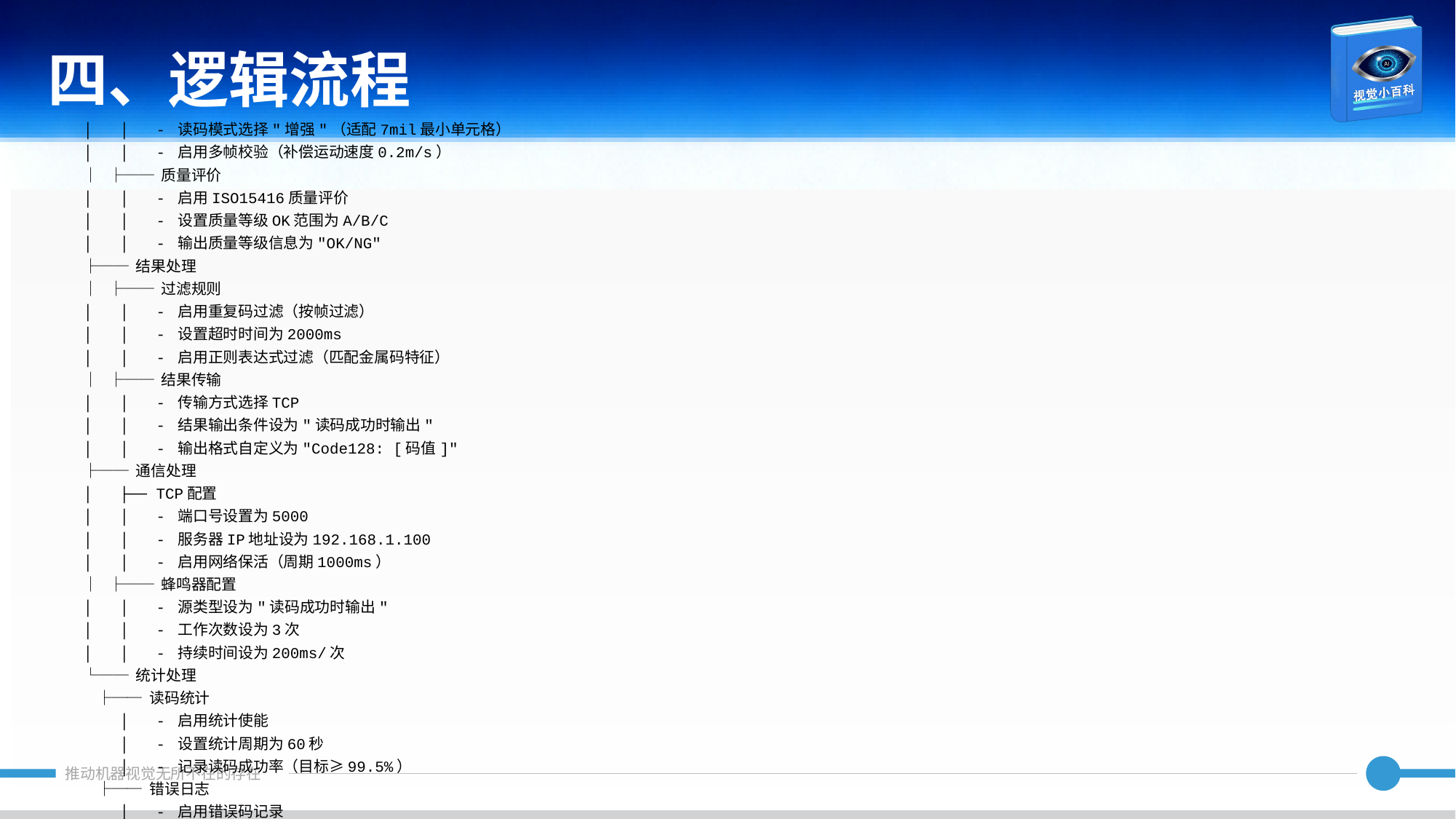

四、逻辑流程

│   │   - 读码模式选择"增强"（适配7mil最小单元格）
│   │   - 启用多帧校验（补偿运动速度0.2m/s）
│   ├── 质量评价
│   │   - 启用ISO15416质量评价
│   │   - 设置质量等级OK范围为A/B/C
│   │   - 输出质量等级信息为"OK/NG"
├── 结果处理
│   ├── 过滤规则
│   │   - 启用重复码过滤（按帧过滤）
│   │   - 设置超时时间为2000ms
│   │   - 启用正则表达式过滤（匹配金属码特征）
│   ├── 结果传输
│   │   - 传输方式选择TCP
│   │   - 结果输出条件设为"读码成功时输出"
│   │   - 输出格式自定义为"Code128: [码值]"
├── 通信处理
│   ├── TCP配置
│   │   - 端口号设置为5000
│   │   - 服务器IP地址设为192.168.1.100
│   │   - 启用网络保活（周期1000ms）
│   ├── 蜂鸣器配置
│   │   - 源类型设为"读码成功时输出"
│   │   - 工作次数设为3次
│   │   - 持续时间设为200ms/次
└── 统计处理
    ├── 读码统计
    │   - 启用统计使能
    │   - 设置统计周期为60秒
    │   - 记录读码成功率（目标≥99.5%）
    ├── 错误日志
    │   - 启用错误码记录
    │   - 设置错误码分类（反光干扰/码污损/定位失败）
    │   - 导出日志格式为CSV（含时间戳和错误详情）
9